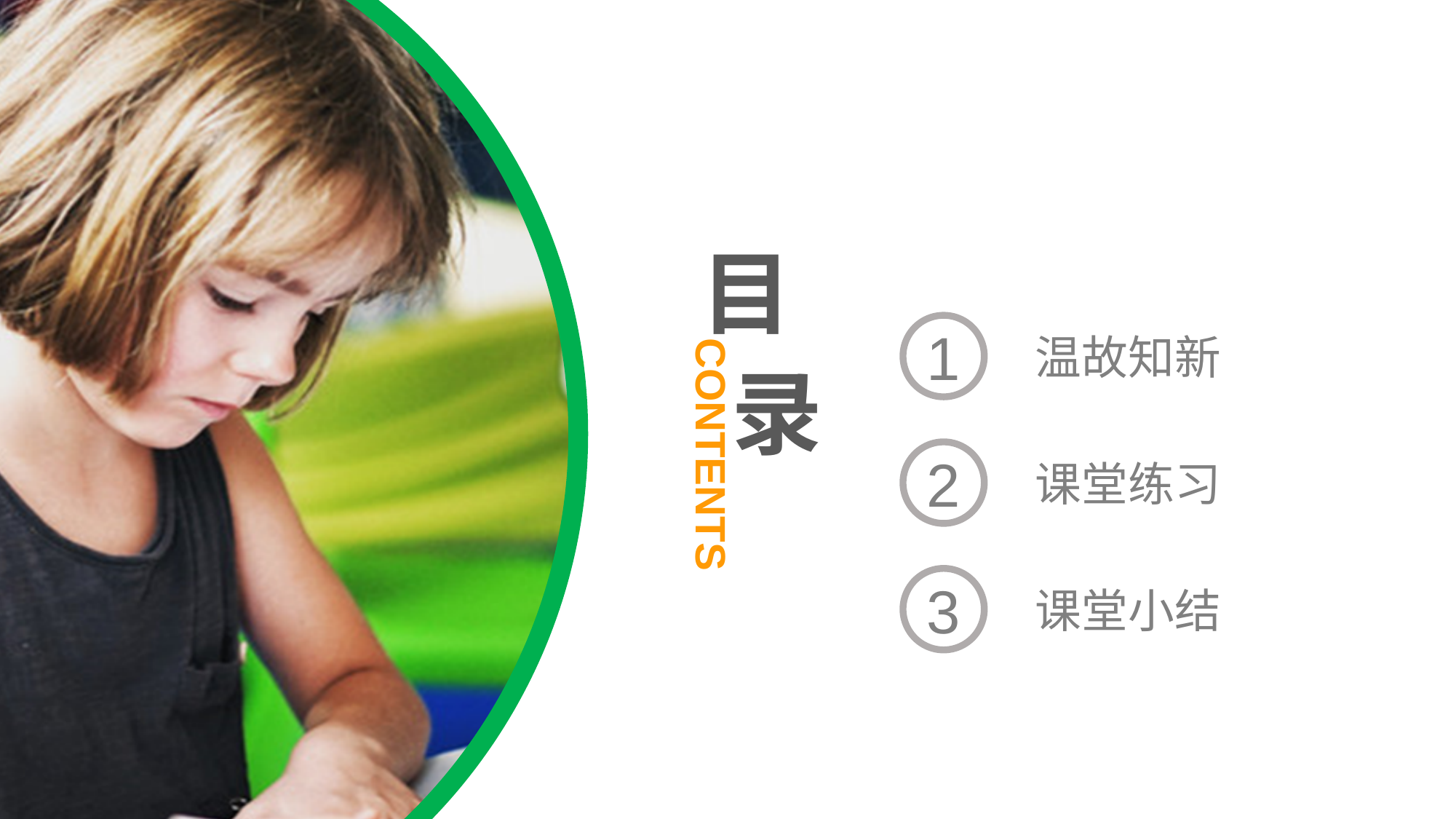

目
录
CONTENTS
1
温故知新
2
课堂练习
3
课堂小结